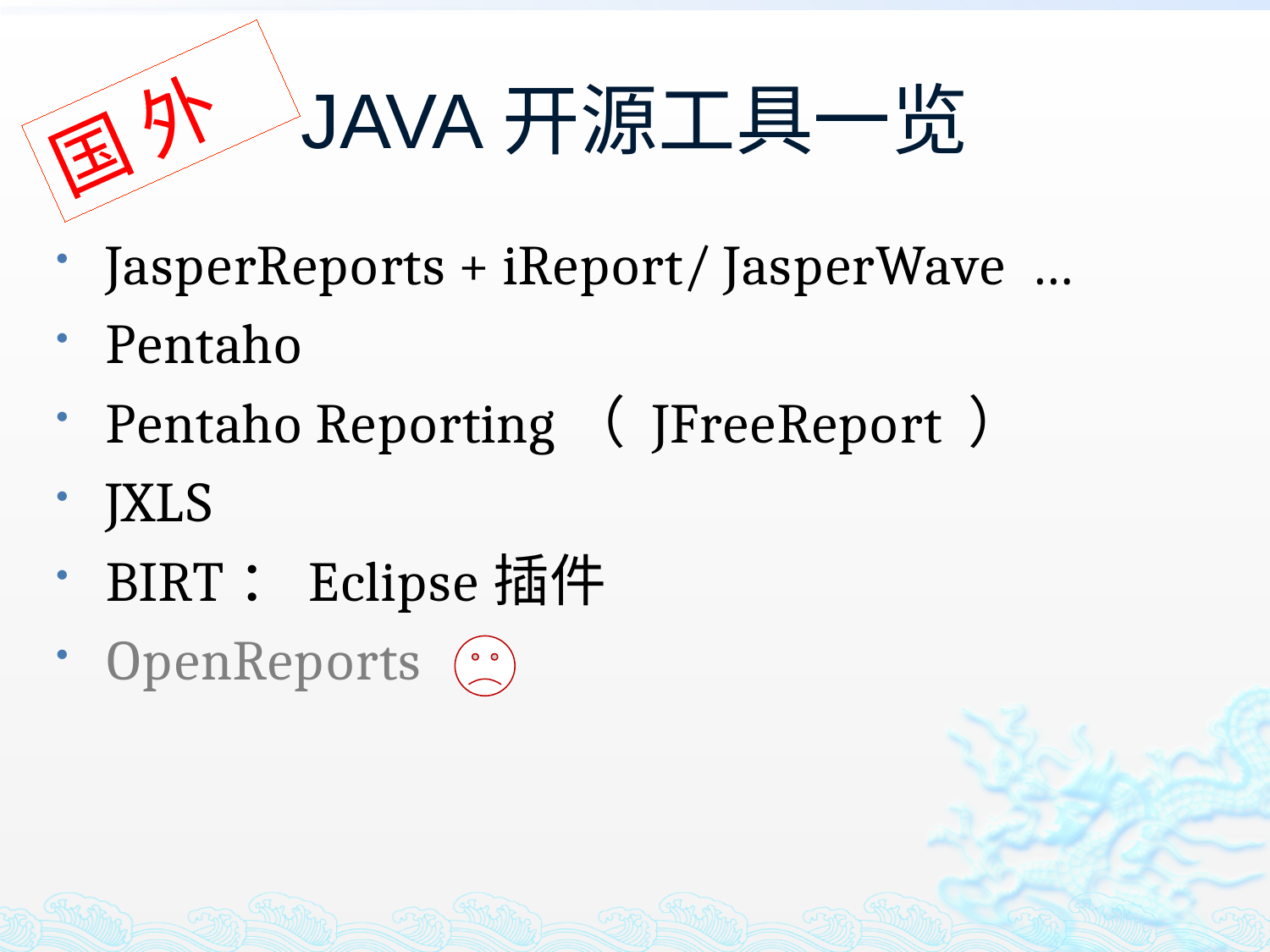

# JAVA开源工具一览
国 外
JasperReports + iReport/ JasperWave  …
Pentaho
Pentaho Reporting（ JFreeReport ）
JXLS
BIRT：Eclipse插件
OpenReports